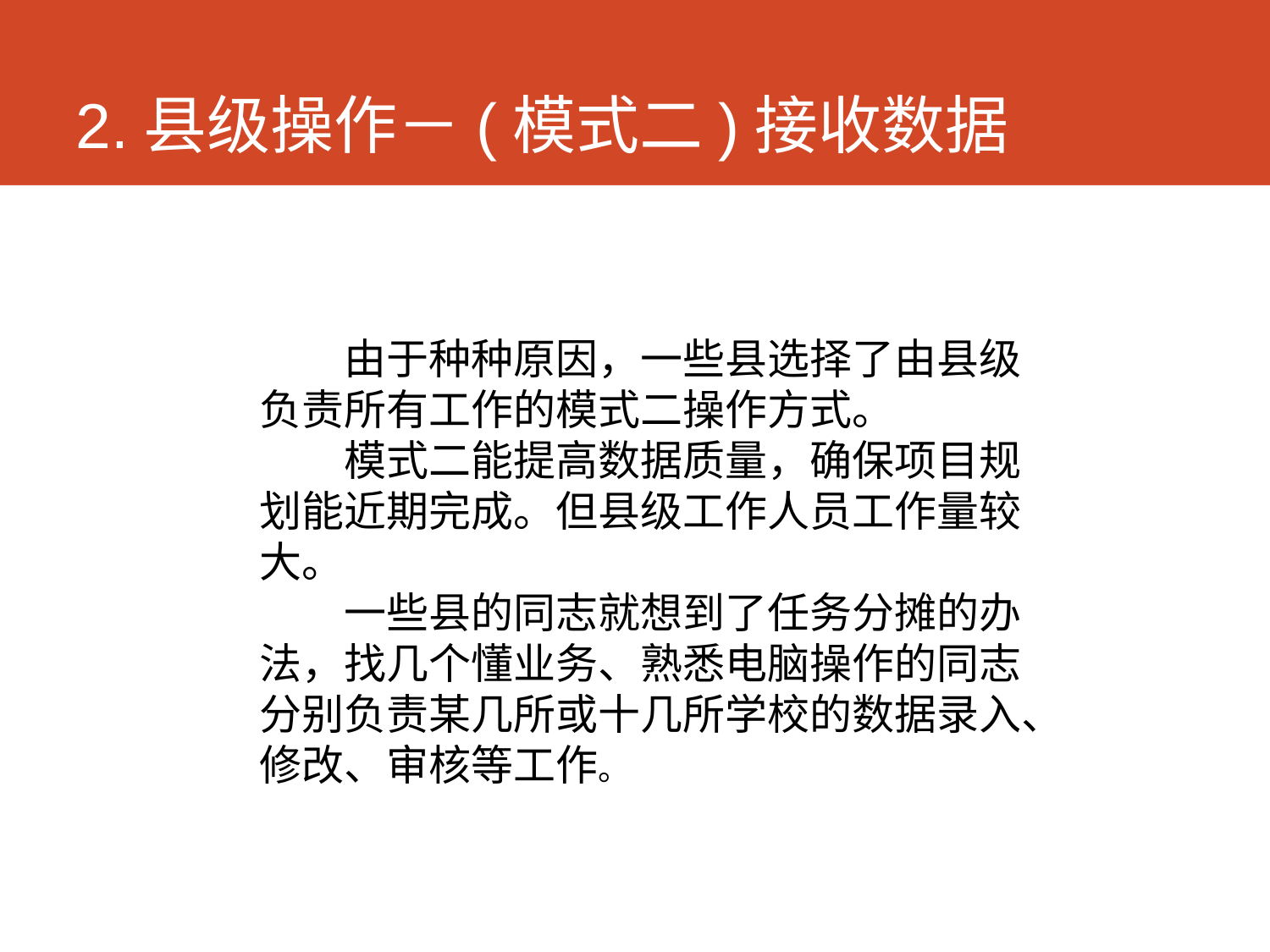

# 2.县级操作－(模式二)接收数据
　　由于种种原因，一些县选择了由县级负责所有工作的模式二操作方式。
　　模式二能提高数据质量，确保项目规划能近期完成。但县级工作人员工作量较大。
　　一些县的同志就想到了任务分摊的办法，找几个懂业务、熟悉电脑操作的同志分别负责某几所或十几所学校的数据录入、修改、审核等工作。